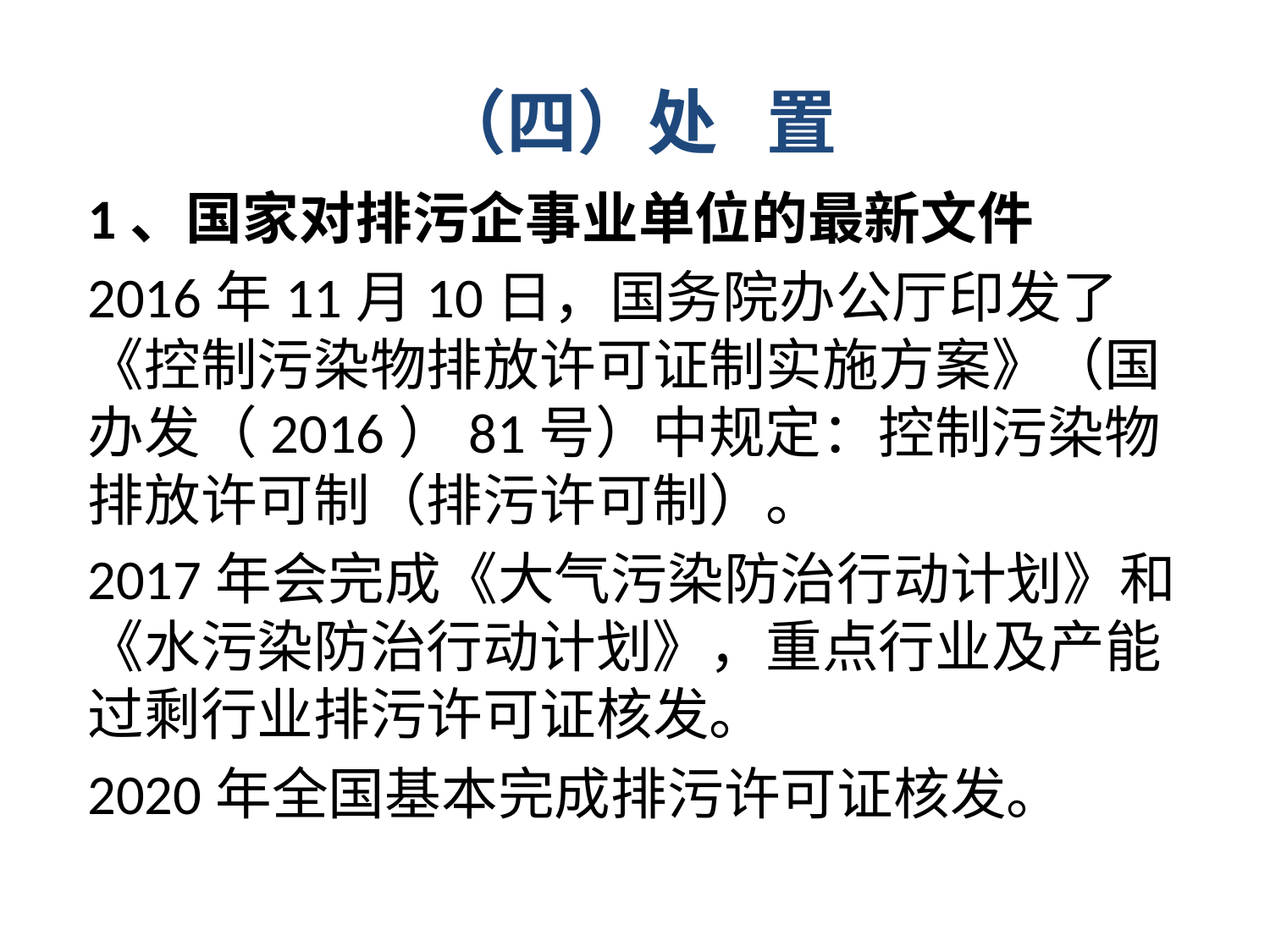

# （四）处   置
1、国家对排污企事业单位的最新文件
2016年11月10日，国务院办公厅印发了《控制污染物排放许可证制实施方案》（国办发（2016）81号）中规定：控制污染物排放许可制（排污许可制）。
2017年会完成《大气污染防治行动计划》和《水污染防治行动计划》，重点行业及产能过剩行业排污许可证核发。
2020年全国基本完成排污许可证核发。